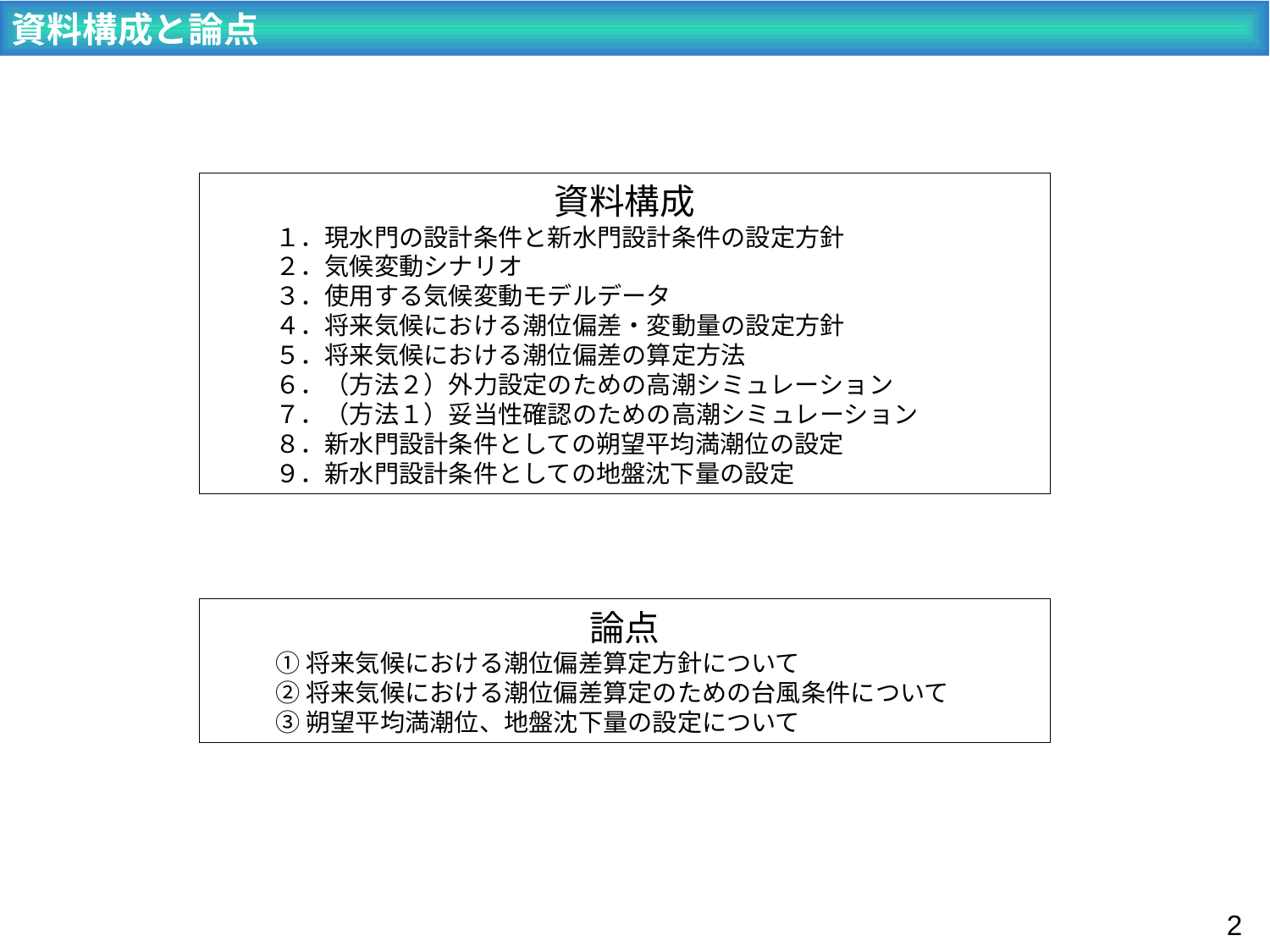

資料構成と論点
資料構成
１．現水門の設計条件と新水門設計条件の設定方針
２．気候変動シナリオ
３．使用する気候変動モデルデータ
４．将来気候における潮位偏差・変動量の設定方針
５．将来気候における潮位偏差の算定方法
６．（方法２）外力設定のための高潮シミュレーション
７．（方法１）妥当性確認のための高潮シミュレーション
８．新水門設計条件としての朔望平均満潮位の設定
９．新水門設計条件としての地盤沈下量の設定
論点
①将来気候における潮位偏差算定方針について
②将来気候における潮位偏差算定のための台風条件について
③朔望平均満潮位、地盤沈下量の設定について
2